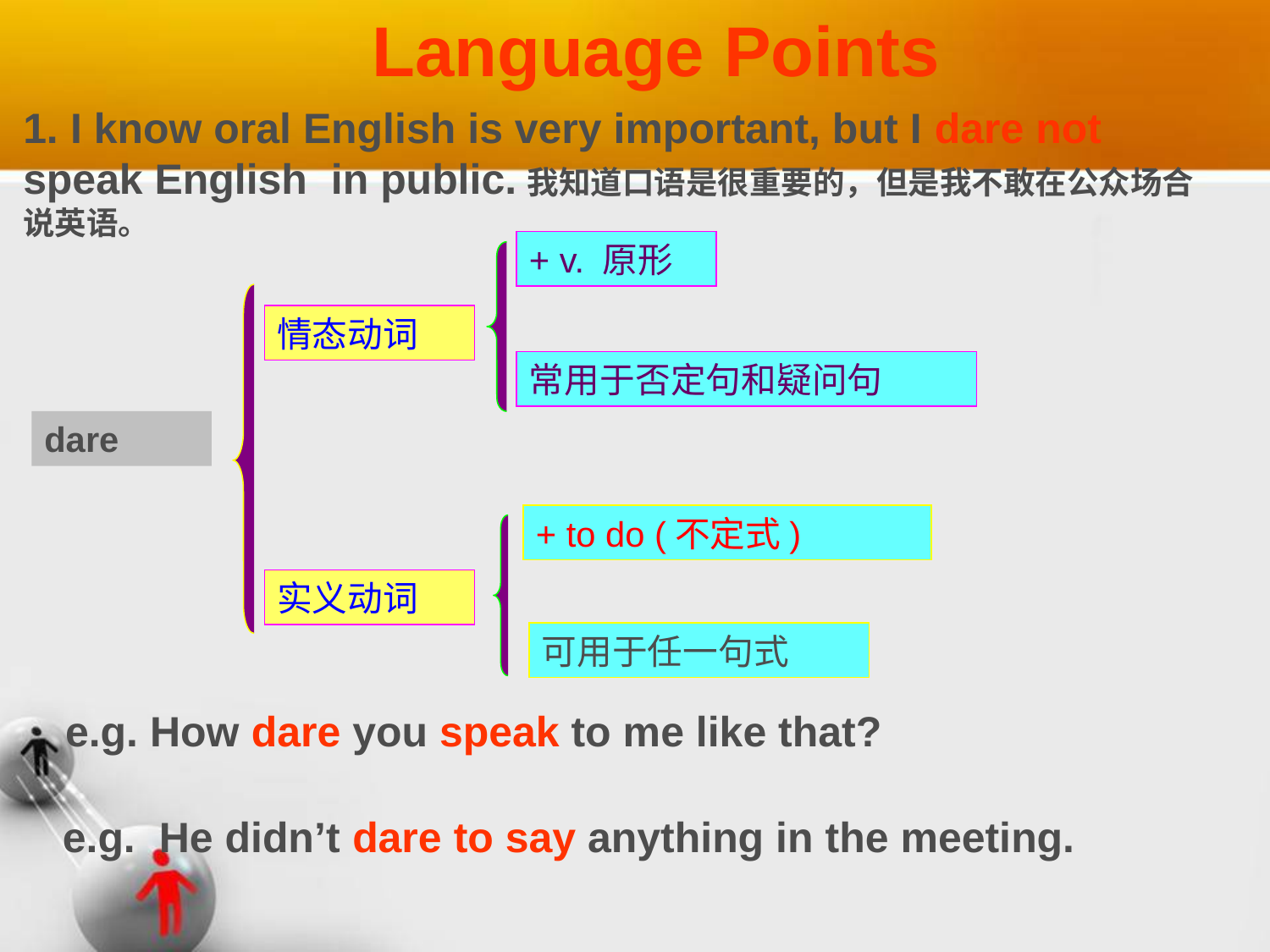

Language Points
1. I know oral English is very important, but I dare not speak English  in public.我知道口语是很重要的，但是我不敢在公众场合说英语。
+ v. 原形

情态动词
常用于否定句和疑问句
dare
+ to do (不定式)

实义动词
可用于任一句式
e.g. How dare you speak to me like that?
 e.g.  He didn’t dare to say anything in the meeting.